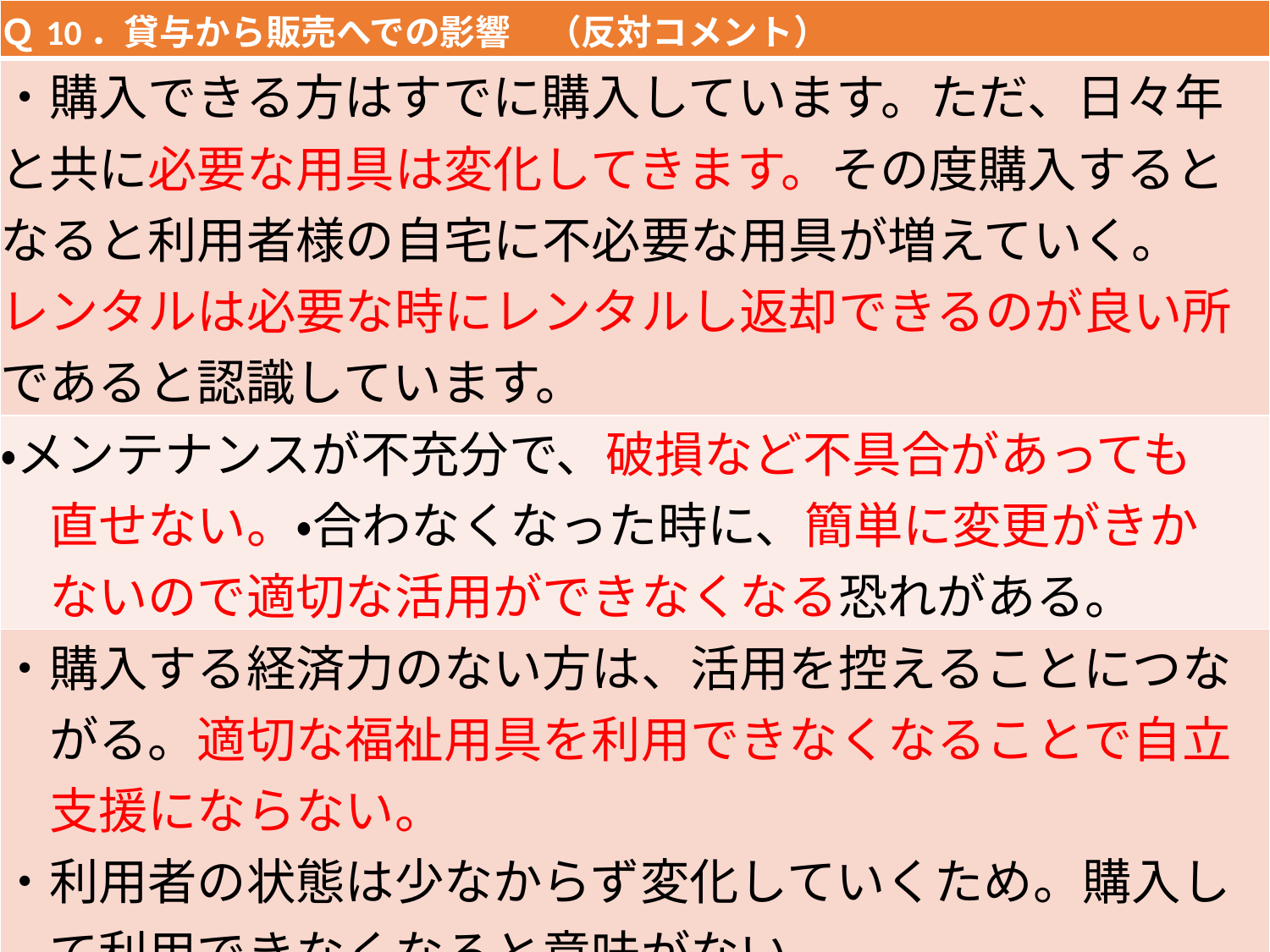

| Ｑ10．貸与から販売へでの影響　（反対コメント） |
| --- |
| ・購入できる方はすでに購入しています。ただ、日々年と共に必要な用具は変化してきます。その度購入するとなると利用者様の自宅に不必要な用具が増えていく。 レンタルは必要な時にレンタルし返却できるのが良い所であると認識しています。 |
| ・メンテナンスが不充分で、破損など不具合があっても 　直せない。・合わなくなった時に、簡単に変更がきか 　ないので適切な活用ができなくなる恐れがある。 |
| ・購入する経済力のない方は、活用を控えることにつな 　がる。適切な福祉用具を利用できなくなることで自立 　支援にならない。 ・利用者の状態は少なからず変化していくため。購入し 　て利用できなくなると意味がない。 ・継続的なかかわりができない（購入となるとモニタリ 　ング評価ができない） |
44